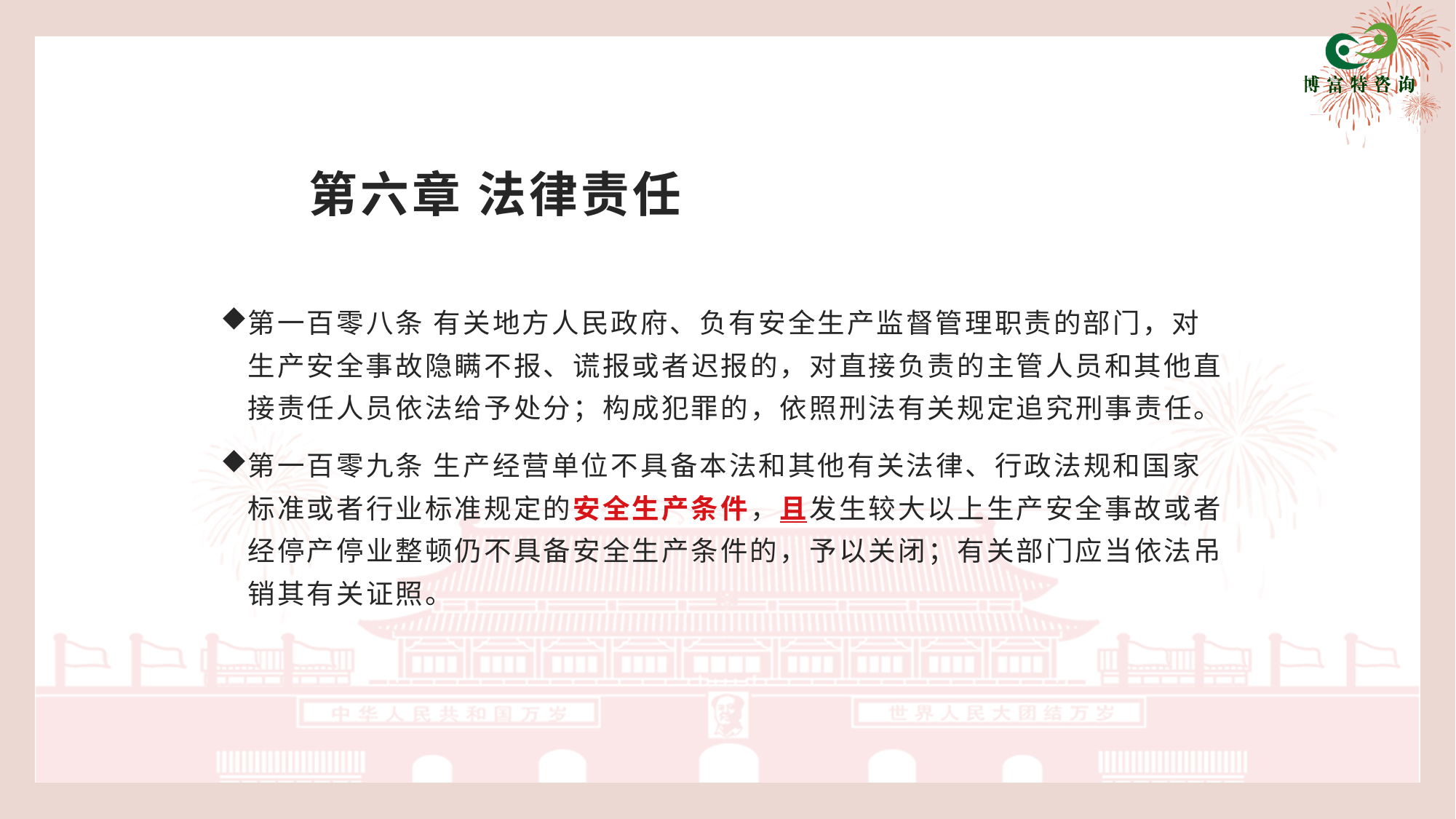

# 第六章 法律责任
第一百零八条 有关地方人民政府、负有安全生产监督管理职责的部门，对生产安全事故隐瞒不报、谎报或者迟报的，对直接负责的主管人员和其他直接责任人员依法给予处分；构成犯罪的，依照刑法有关规定追究刑事责任。
第一百零九条 生产经营单位不具备本法和其他有关法律、行政法规和国家标准或者行业标准规定的安全生产条件，且发生较大以上生产安全事故或者经停产停业整顿仍不具备安全生产条件的，予以关闭；有关部门应当依法吊销其有关证照。